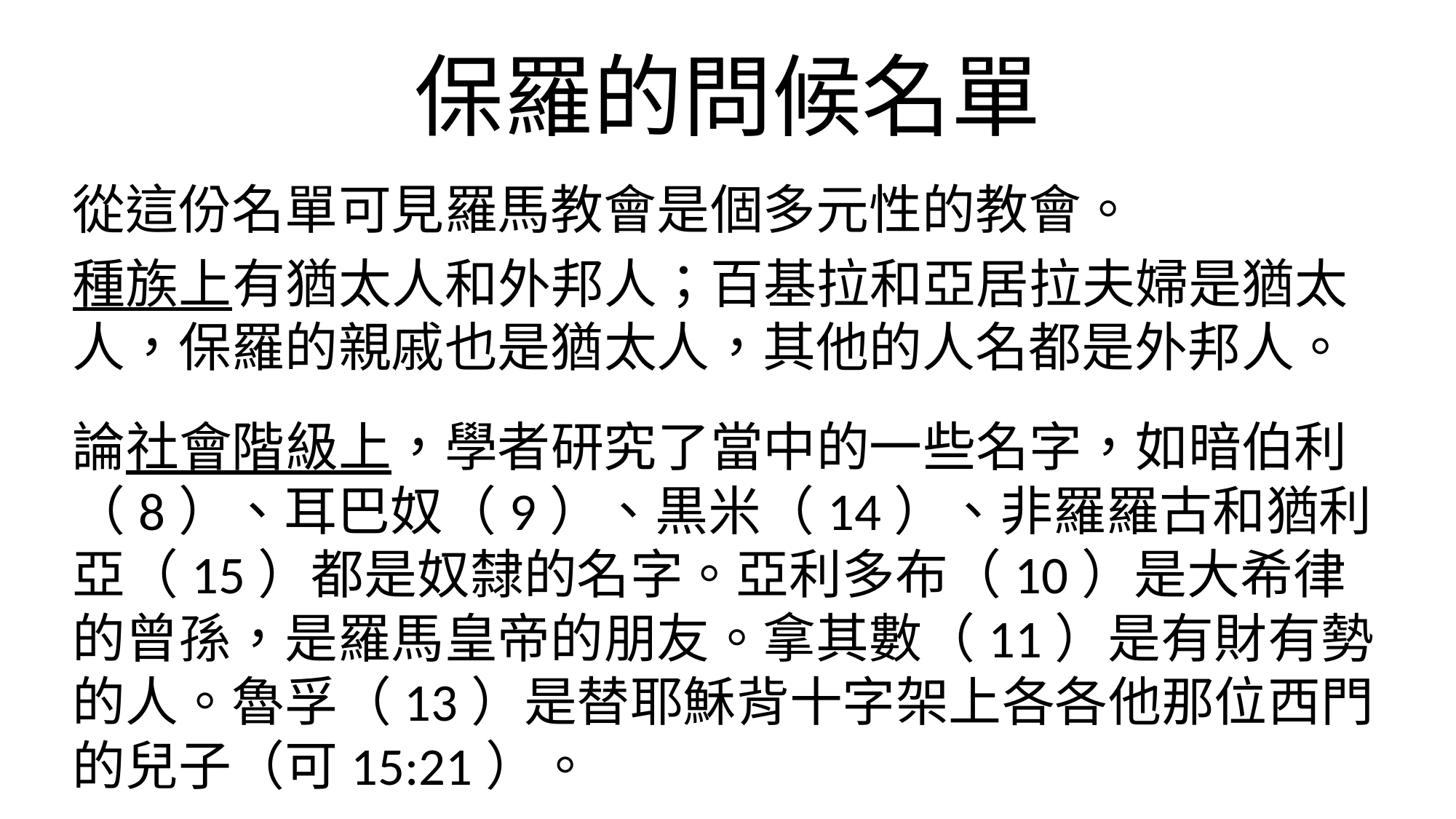

# 保羅的問候名單
從這份名單可見羅馬教會是個多元性的教會。
種族上有猶太人和外邦人；百基拉和亞居拉夫婦是猶太人，保羅的親戚也是猶太人，其他的人名都是外邦人。

論社會階級上，學者研究了當中的一些名字，如暗伯利（8）、耳巴奴（9）、黒米（14）、非羅羅古和猶利亞（15）都是奴隸的名字。亞利多布（10）是大希律的曾孫，是羅馬皇帝的朋友。拿其數（11）是有財有勢的人。魯孚（13）是替耶穌背十字架上各各他那位西門的兒子（可15:21）。